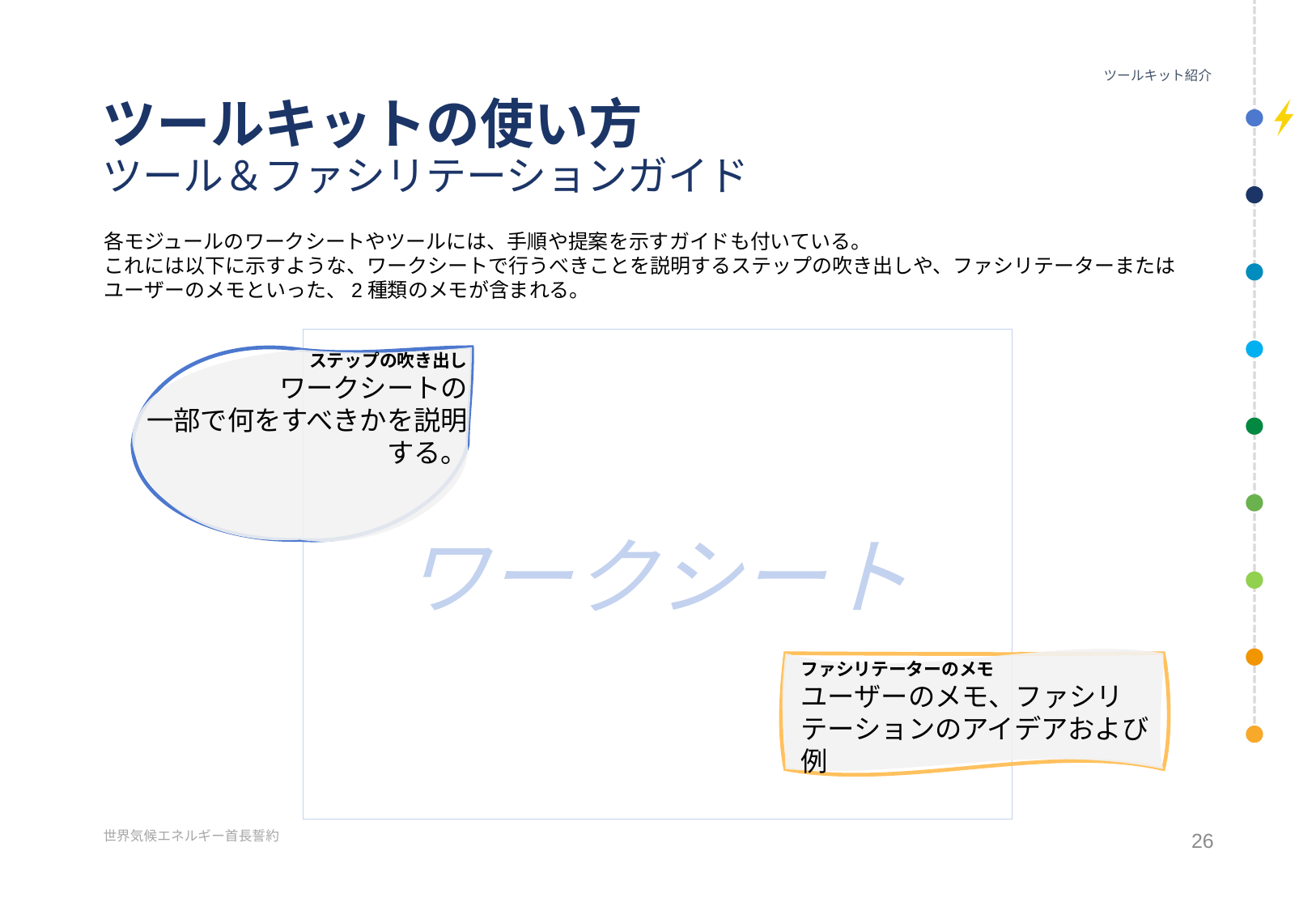

ツールキット紹介
# ツールキットの使い方 ツール＆ファシリテーションガイド

各モジュールのワークシートやツールには、手順や提案を示すガイドも付いている。
これには以下に示すような、ワークシートで行うべきことを説明するステップの吹き出しや、ファシリテーターまたはユーザーのメモといった、2種類のメモが含まれる。

ワークシート

ステップの吹き出し
ワークシートの
一部で何をすべきかを説明する。

ファシリテーターのメモ
ユーザーのメモ、ファシリテーションのアイデアおよび例

26